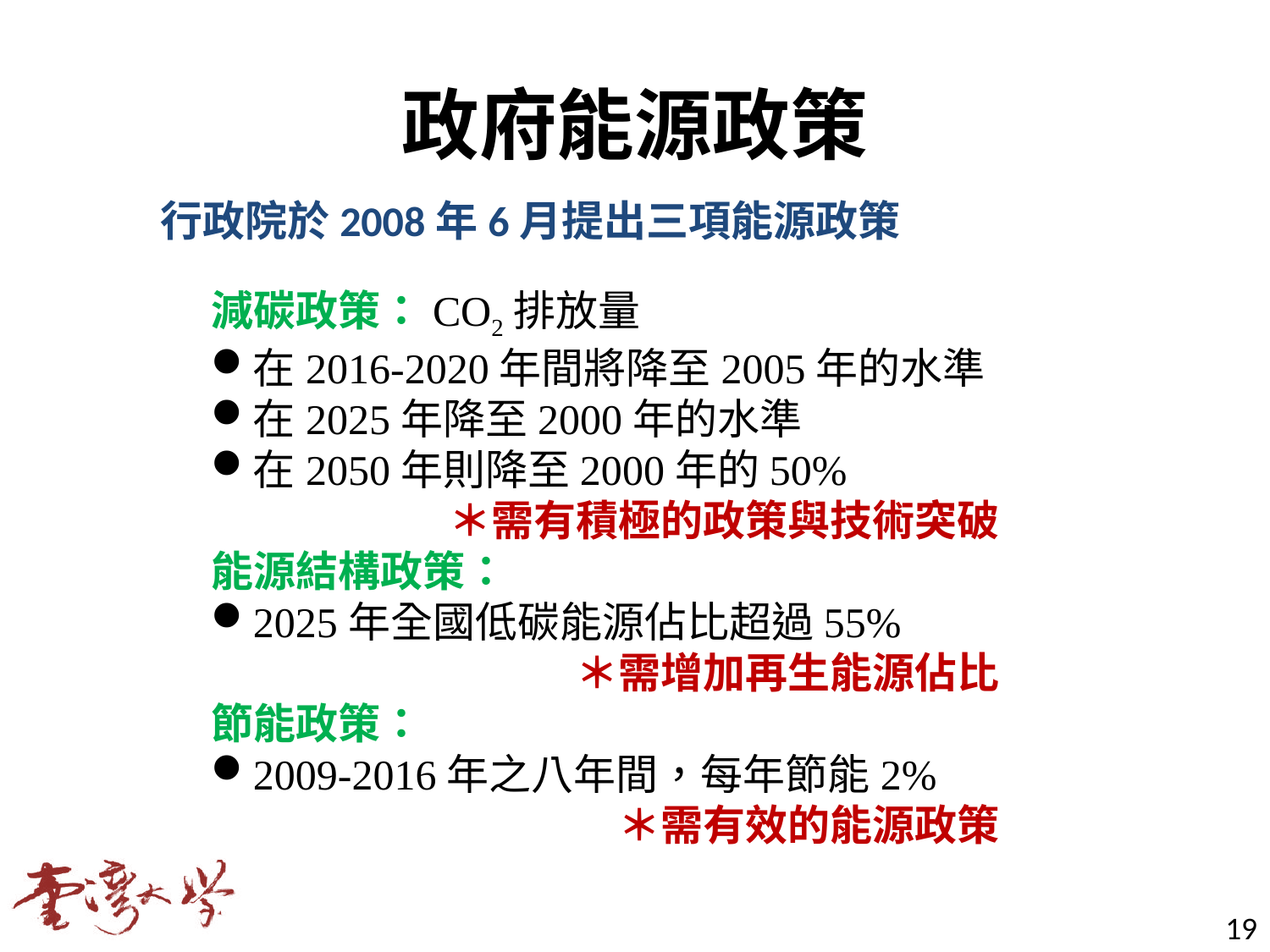

政府能源政策
行政院於2008年6月提出三項能源政策
減碳政策：CO2排放量
在2016-2020年間將降至2005年的水準
在2025年降至2000年的水準
在2050年則降至2000年的50%
＊需有積極的政策與技術突破
能源結構政策：
2025年全國低碳能源佔比超過55%
＊需增加再生能源佔比
節能政策：
2009-2016年之八年間，每年節能2%
＊需有效的能源政策
19